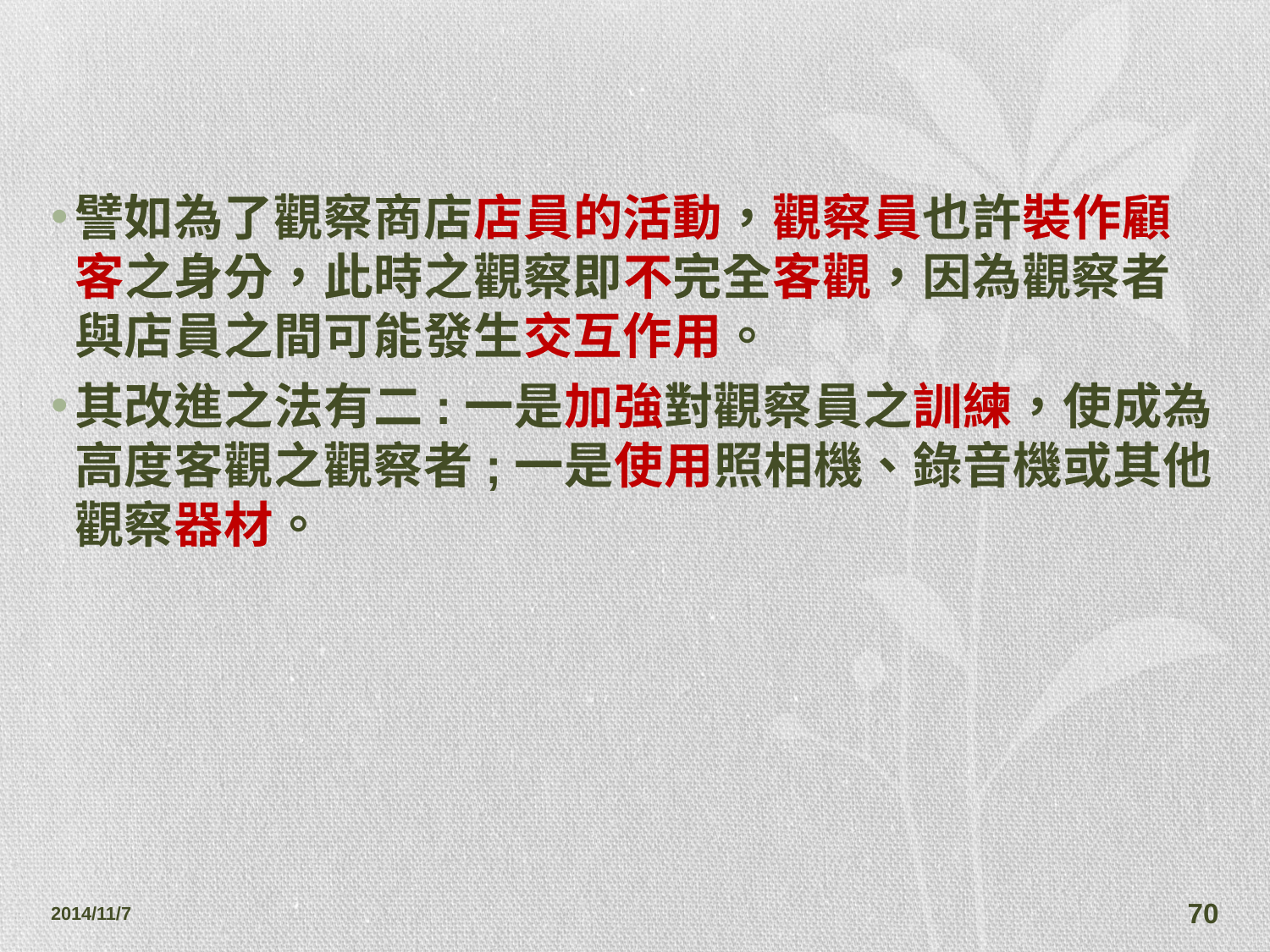

#
譬如為了觀察商店店員的活動，觀察員也許裝作顧客之身分，此時之觀察即不完全客觀，因為觀察者與店員之間可能發生交互作用。
其改進之法有二:一是加強對觀察員之訓練，使成為高度客觀之觀察者;一是使用照相機、錄音機或其他觀察器材。
2014/11/7
70